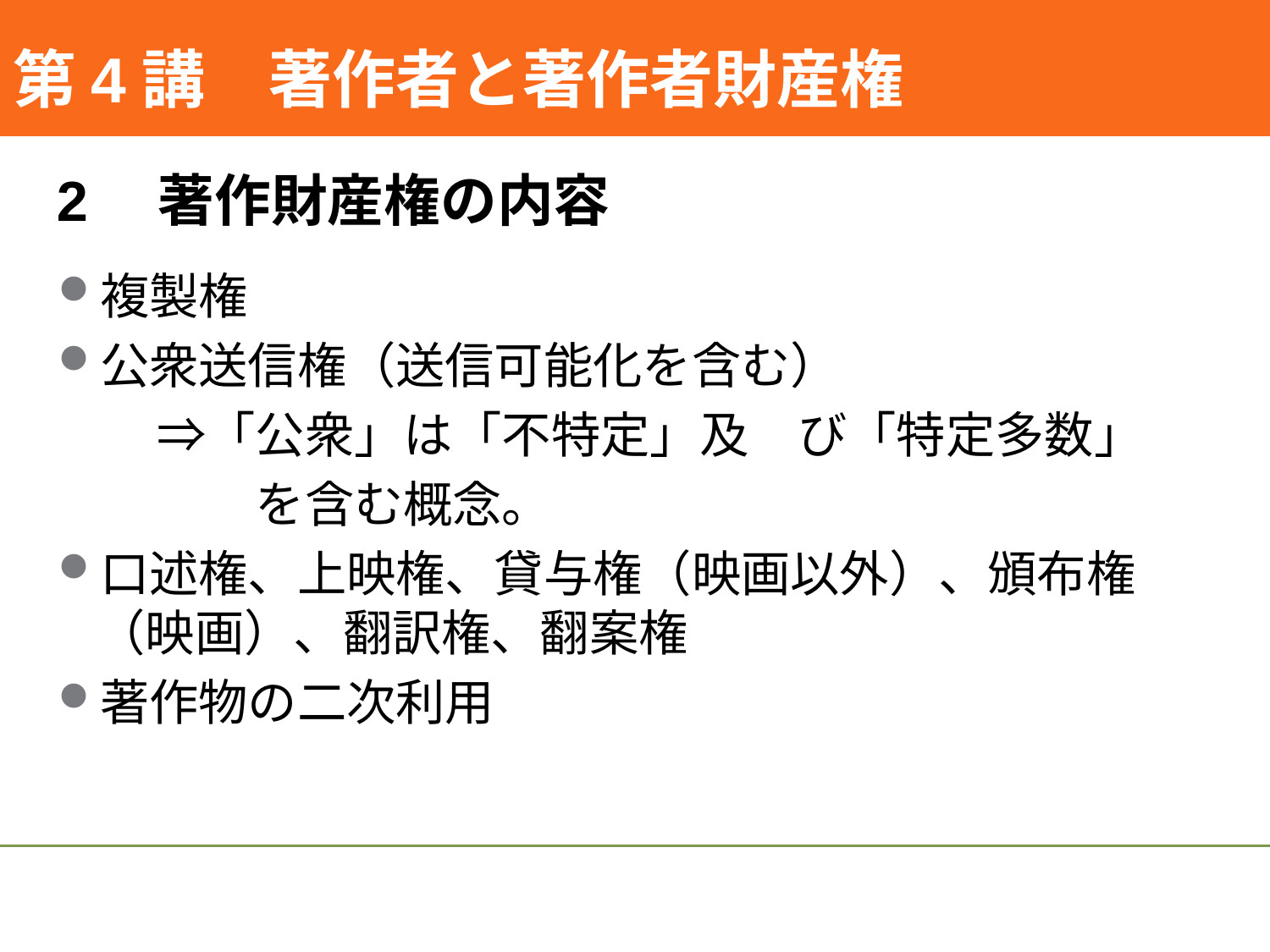

#
第4講　著作者と著作者財産権
2　著作財産権の内容
複製権
公衆送信権（送信可能化を含む）
　　⇒「公衆」は「不特定」及　び「特定多数」
　　　　を含む概念。
口述権、上映権、貸与権（映画以外）、頒布権（映画）、翻訳権、翻案権
著作物の二次利用